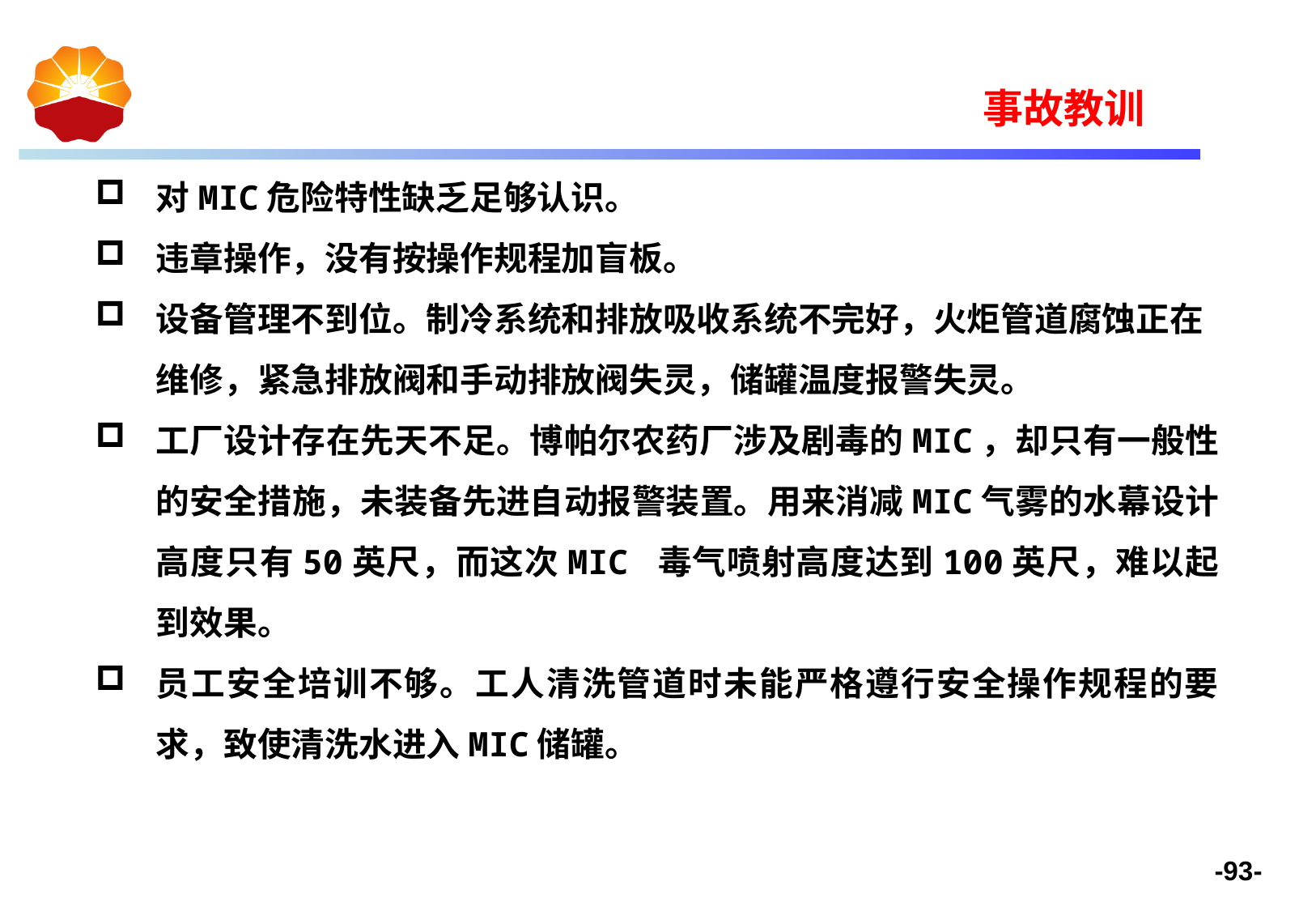

事故教训
对MIC危险特性缺乏足够认识。
违章操作，没有按操作规程加盲板。
设备管理不到位。制冷系统和排放吸收系统不完好，火炬管道腐蚀正在维修，紧急排放阀和手动排放阀失灵，储罐温度报警失灵。
工厂设计存在先天不足。博帕尔农药厂涉及剧毒的MIC，却只有一般性的安全措施，未装备先进自动报警装置。用来消减MIC气雾的水幕设计高度只有50英尺，而这次MIC 毒气喷射高度达到100英尺，难以起到效果。
员工安全培训不够。工人清洗管道时未能严格遵行安全操作规程的要求，致使清洗水进入MIC储罐。